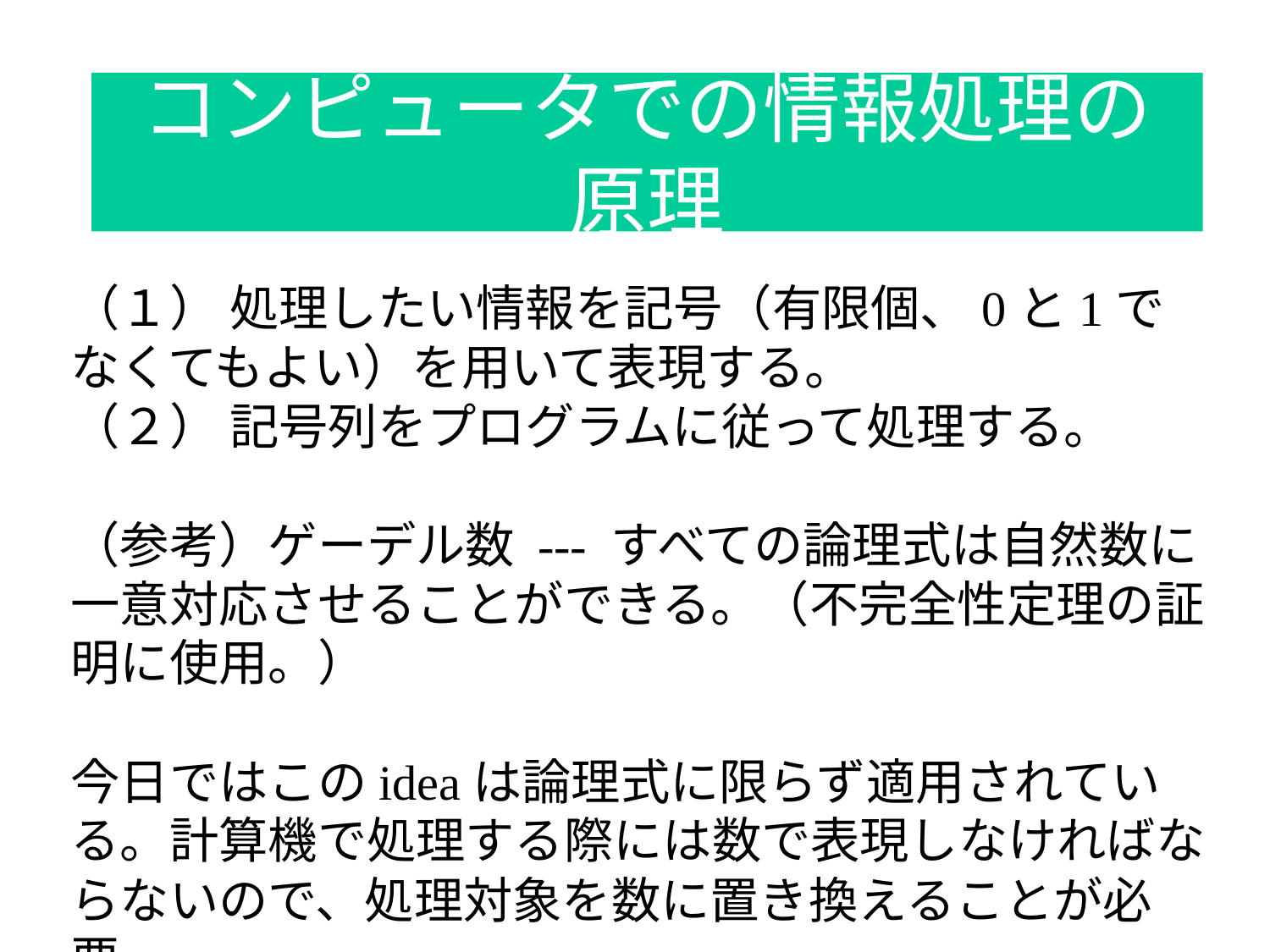

# コンピュータでの情報処理の原理
（１） 処理したい情報を記号（有限個、0と1でなくてもよい）を用いて表現する。
（２） 記号列をプログラムに従って処理する。

（参考）ゲーデル数 --- すべての論理式は自然数に一意対応させることができる。（不完全性定理の証明に使用。）

今日ではこのideaは論理式に限らず適用されている。計算機で処理する際には数で表現しなければならないので、処理対象を数に置き換えることが必要。